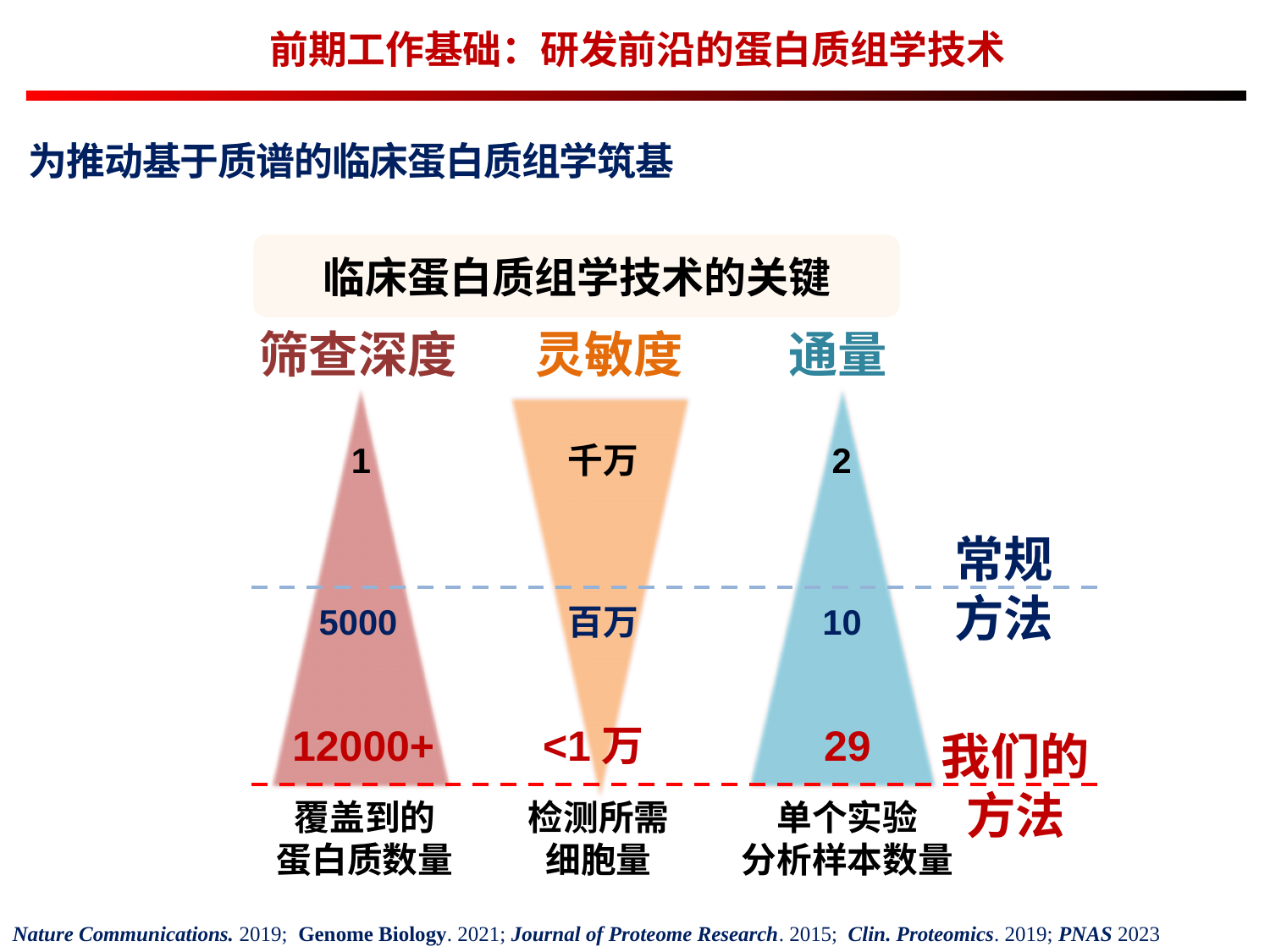

前期工作基础：研发前沿的蛋白质组学技术

为推动基于质谱的临床蛋白质组学筑基

临床蛋白质组学技术的关键
筛查深度
灵敏度
通量

1
千万
2
常规
方法
5000
百万
10
12000+
<1万
29
我们的
方法
覆盖到的
蛋白质数量
检测所需
细胞量
单个实验
分析样本数量
Nature Communications. 2019;  Genome Biology. 2021; Journal of Proteome Research. 2015;  Clin. Proteomics. 2019; PNAS 2023